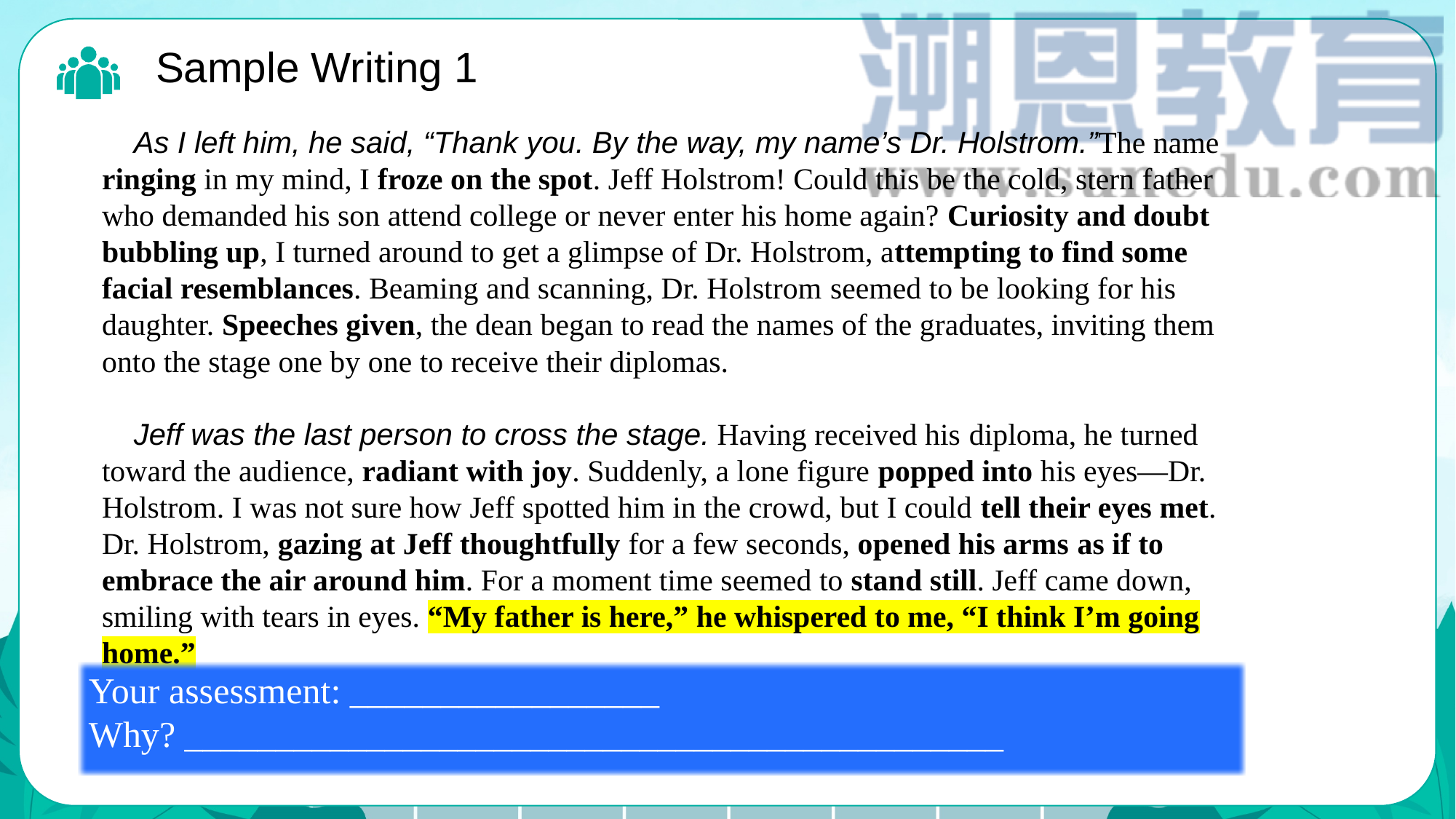

Sample Writing 1

As I left him, he said, “Thank you. By the way, my name’s Dr. Holstrom.”The name ringing in my mind, I froze on the spot. Jeff Holstrom! Could this be the cold, stern father who demanded his son attend college or never enter his home again? Curiosity and doubt bubbling up, I turned around to get a glimpse of Dr. Holstrom, attempting to find some facial resemblances. Beaming and scanning, Dr. Holstrom seemed to be looking for his daughter. Speeches given, the dean began to read the names of the graduates, inviting them onto the stage one by one to receive their diplomas.
Jeff was the last person to cross the stage. Having received his diploma, he turned toward the audience, radiant with joy. Suddenly, a lone figure popped into his eyes—Dr. Holstrom. I was not sure how Jeff spotted him in the crowd, but I could tell their eyes met. Dr. Holstrom, gazing at Jeff thoughtfully for a few seconds, opened his arms as if to embrace the air around him. For a moment time seemed to stand still. Jeff came down, smiling with tears in eyes. “My father is here,” he whispered to me, “I think I’m going home.”
反思
提升
Your assessment: _________________
Why? _____________________________________________